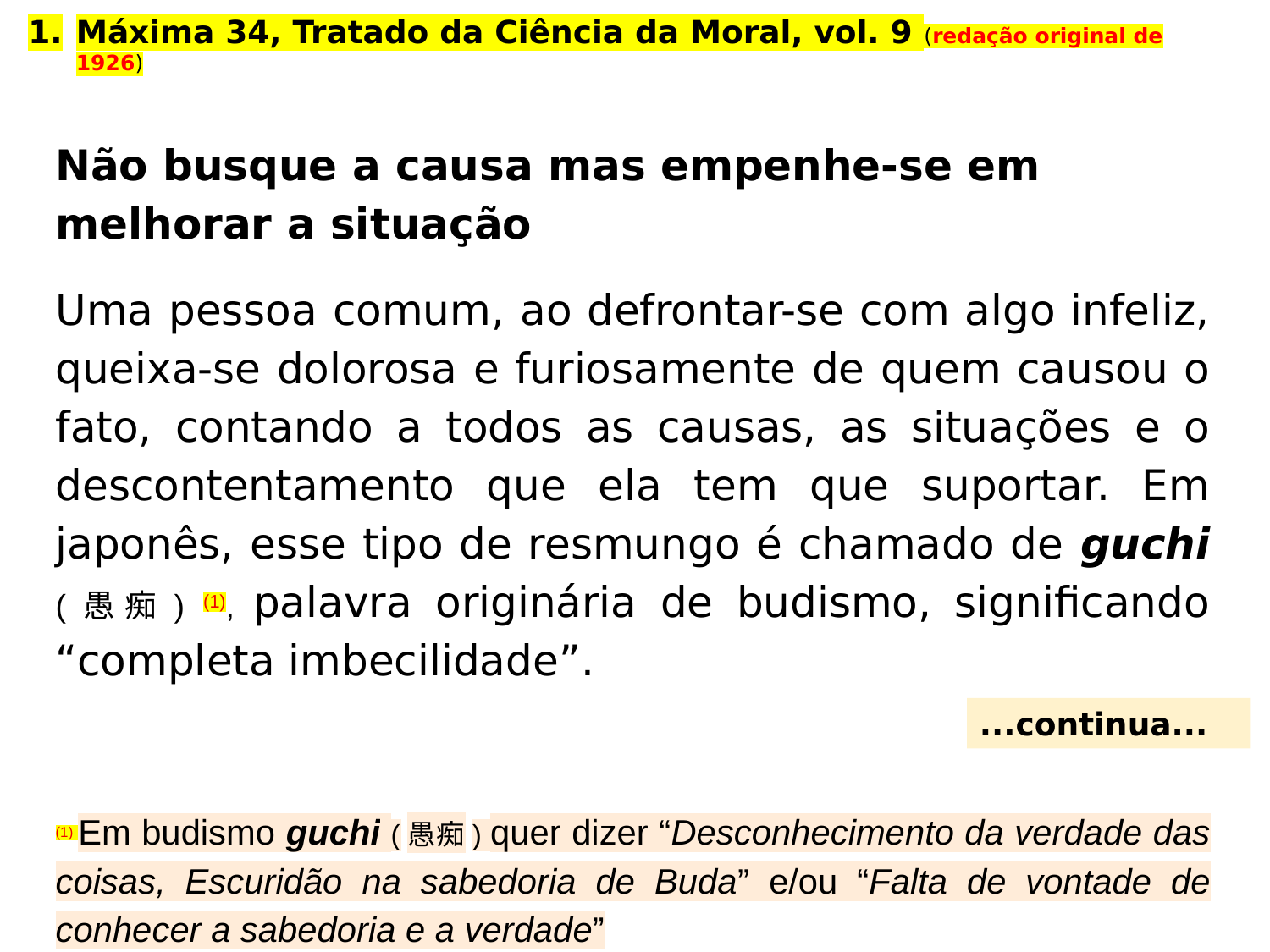

Máxima 34, Tratado da Ciência da Moral, vol. 9 (redação original de 1926)
Não busque a causa mas empenhe-se em melhorar a situação
Uma pessoa comum, ao defrontar-se com algo infeliz, queixa-se dolorosa e furiosamente de quem causou o fato, contando a todos as causas, as situações e o descontentamento que ela tem que suportar. Em japonês, esse tipo de resmungo é chamado de guchi (愚痴) (1), palavra originária de budismo, significando “completa imbecilidade”.

(1) Em budismo guchi (愚痴) quer dizer “Desconhecimento da verdade das coisas, Escuridão na sabedoria de Buda” e/ou “Falta de vontade de conhecer a sabedoria e a verdade”
...continua...